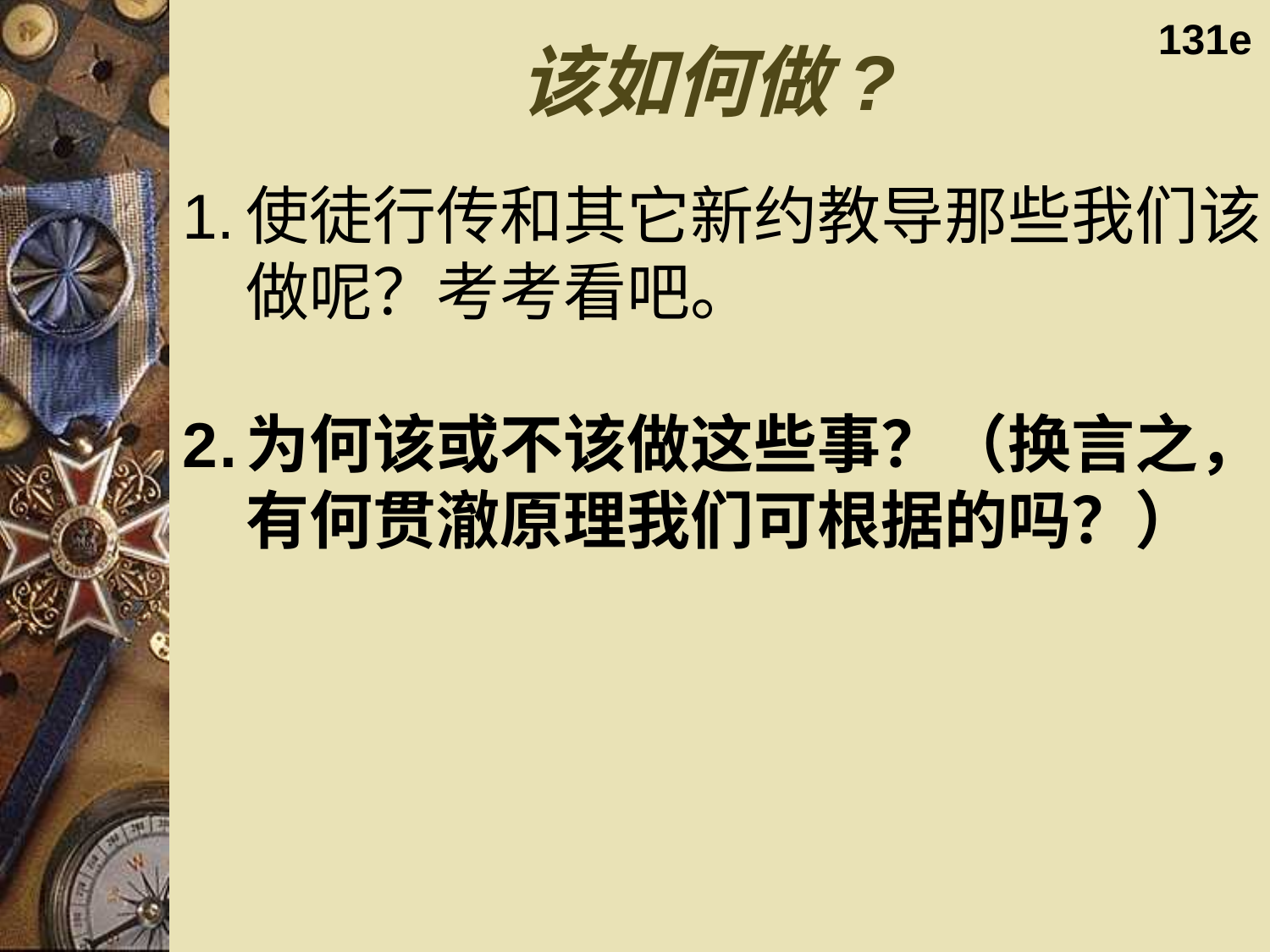

该如何做?
131e
使徒行传和其它新约教导那些我们该做呢？考考看吧。

为何该或不该做这些事？（换言之，有何贯澈原理我们可根据的吗？）